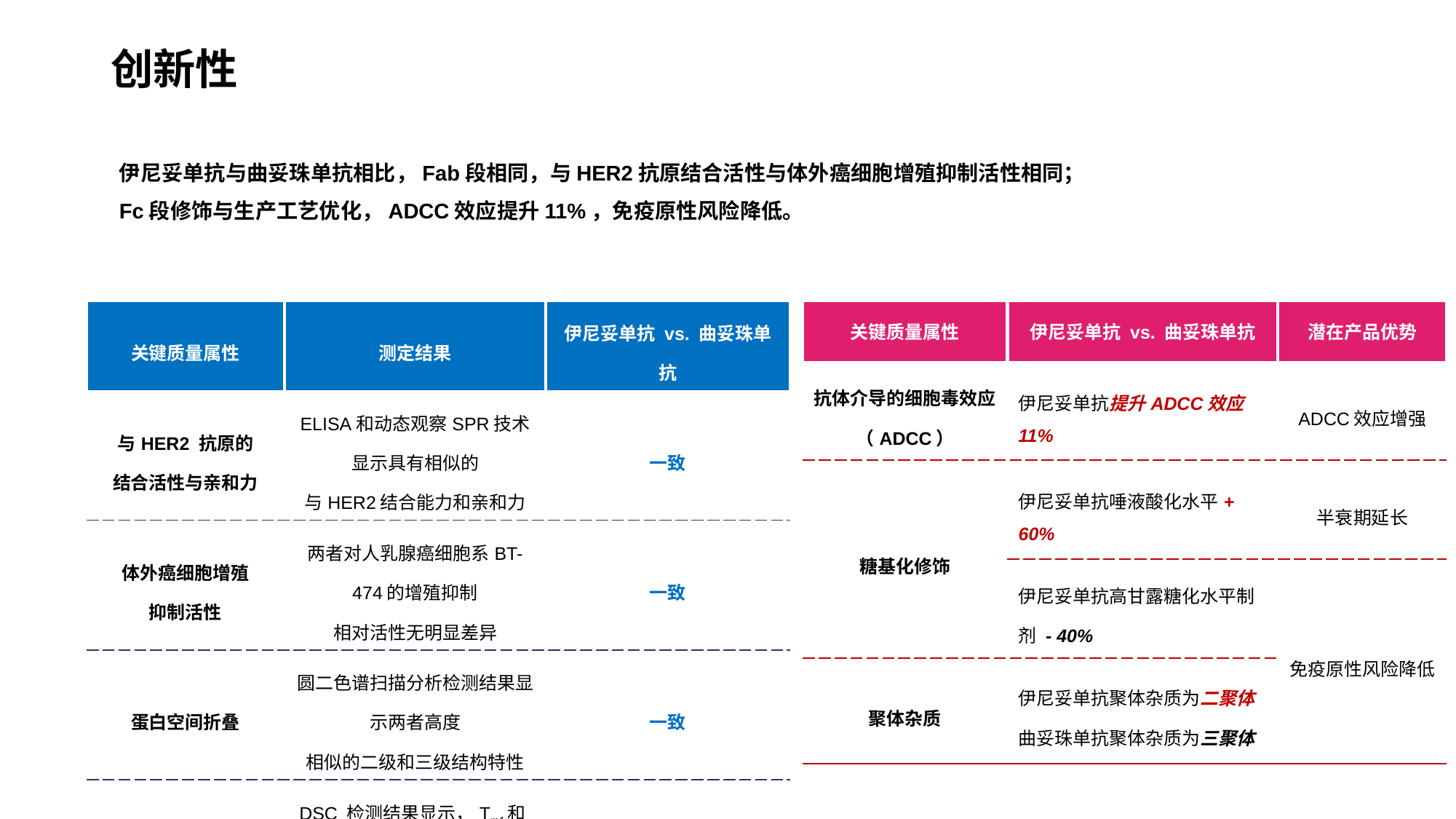

创新性
# 伊尼妥单抗与曲妥珠单抗相比，Fab段相同，与HER2抗原结合活性与体外癌细胞增殖抑制活性相同； Fc段修饰与生产工艺优化，ADCC效应提升11%，免疫原性风险降低。
| 关键质量属性 | 测定结果 | 伊尼妥单抗 vs. 曲妥珠单抗 |
| --- | --- | --- |
| 与HER2 抗原的 结合活性与亲和力 | ELISA和动态观察SPR技术显示具有相似的 与HER2结合能力和亲和力 | 一致 |
| 体外癌细胞增殖 抑制活性 | 两者对人乳腺癌细胞系BT-474的增殖抑制 相对活性无明显差异 | 一致 |
| 蛋白空间折叠 | 圆二色谱扫描分析检测结果显示两者高度 相似的二级和三级结构特性 | 一致 |
| 热稳定性 | DSC 检测结果显示，Tm1和Tm2均非常一致 | 一致 |
| 关键质量属性 | 伊尼妥单抗 vs. 曲妥珠单抗 | 潜在产品优势 |
| --- | --- | --- |
| 抗体介导的细胞毒效应（ADCC） | 伊尼妥单抗提升ADCC效应11% | ADCC效应增强 |
| 糖基化修饰 | 伊尼妥单抗唾液酸化水平+ 60% | 半衰期延长 |
|  | 伊尼妥单抗高甘露糖化水平制剂 - 40% | 免疫原性风险降低 |
| 聚体杂质 | 伊尼妥单抗聚体杂质为二聚体 曲妥珠单抗聚体杂质为三聚体 |  |